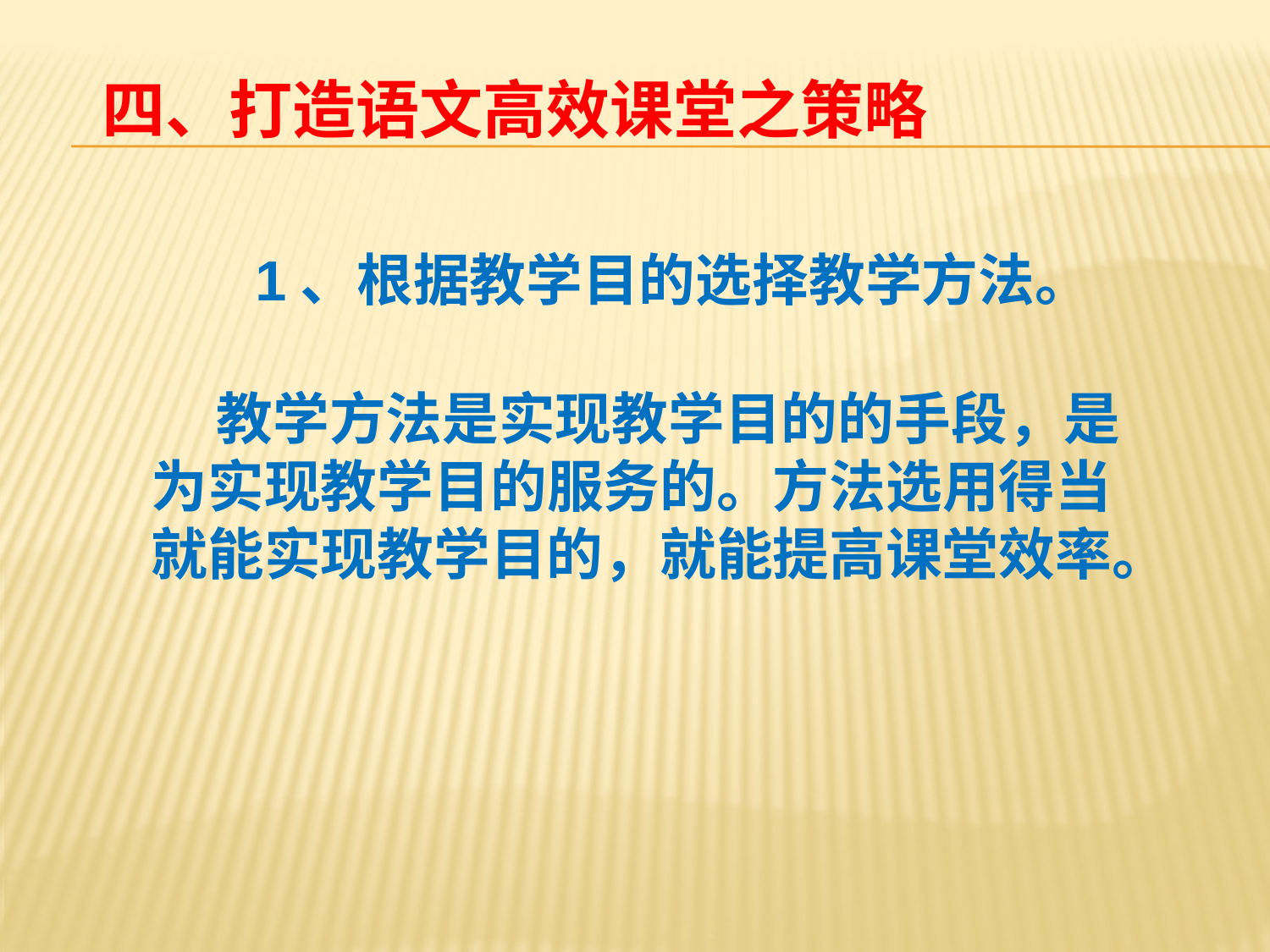

# 四、打造语文高效课堂之策略
      1、根据教学目的选择教学方法。
    教学方法是实现教学目的的手段，是为实现教学目的服务的。方法选用得当就能实现教学目的，就能提高课堂效率。